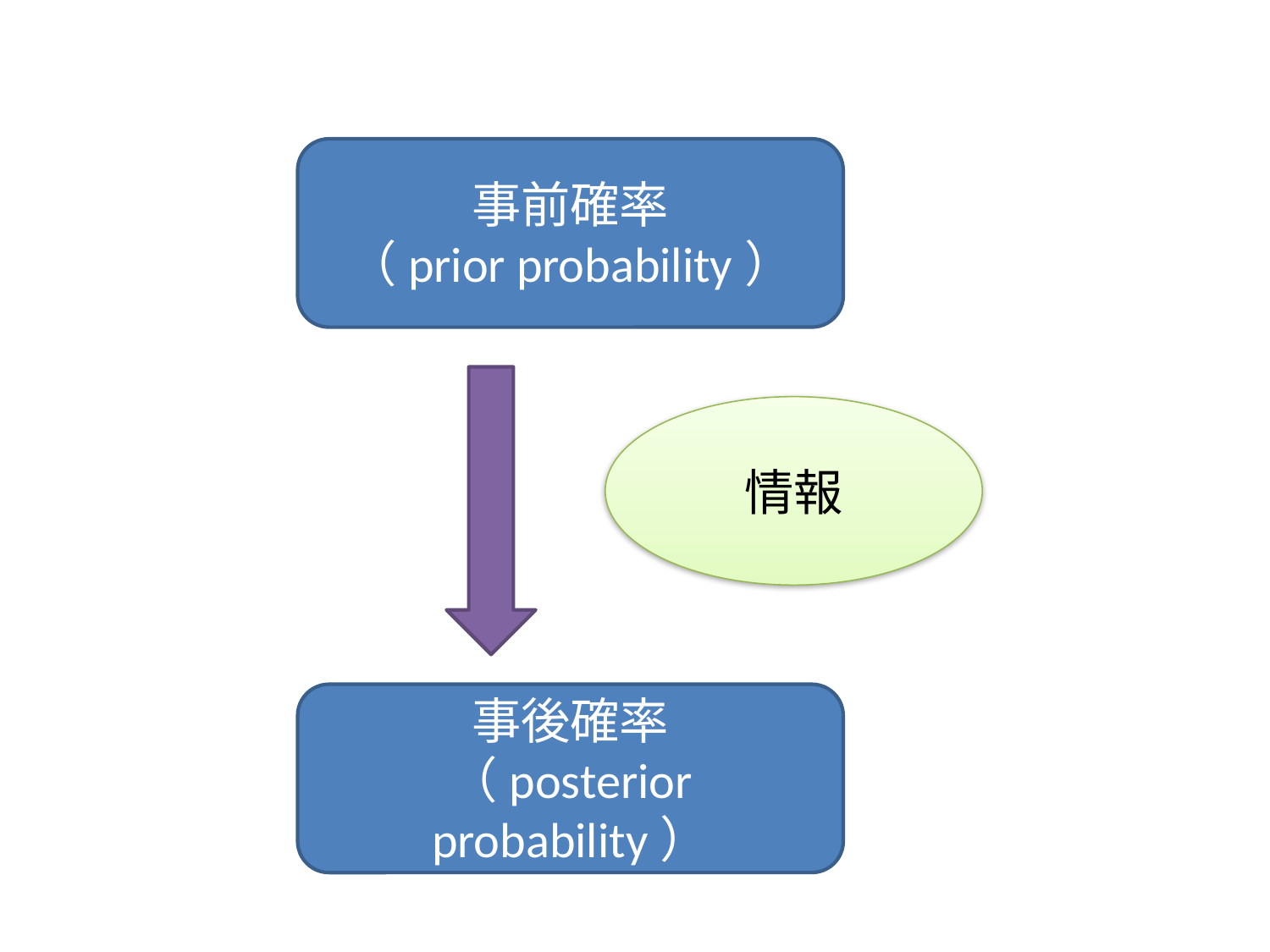

事前確率
（prior probability）

情報
事後確率
（posterior probability）